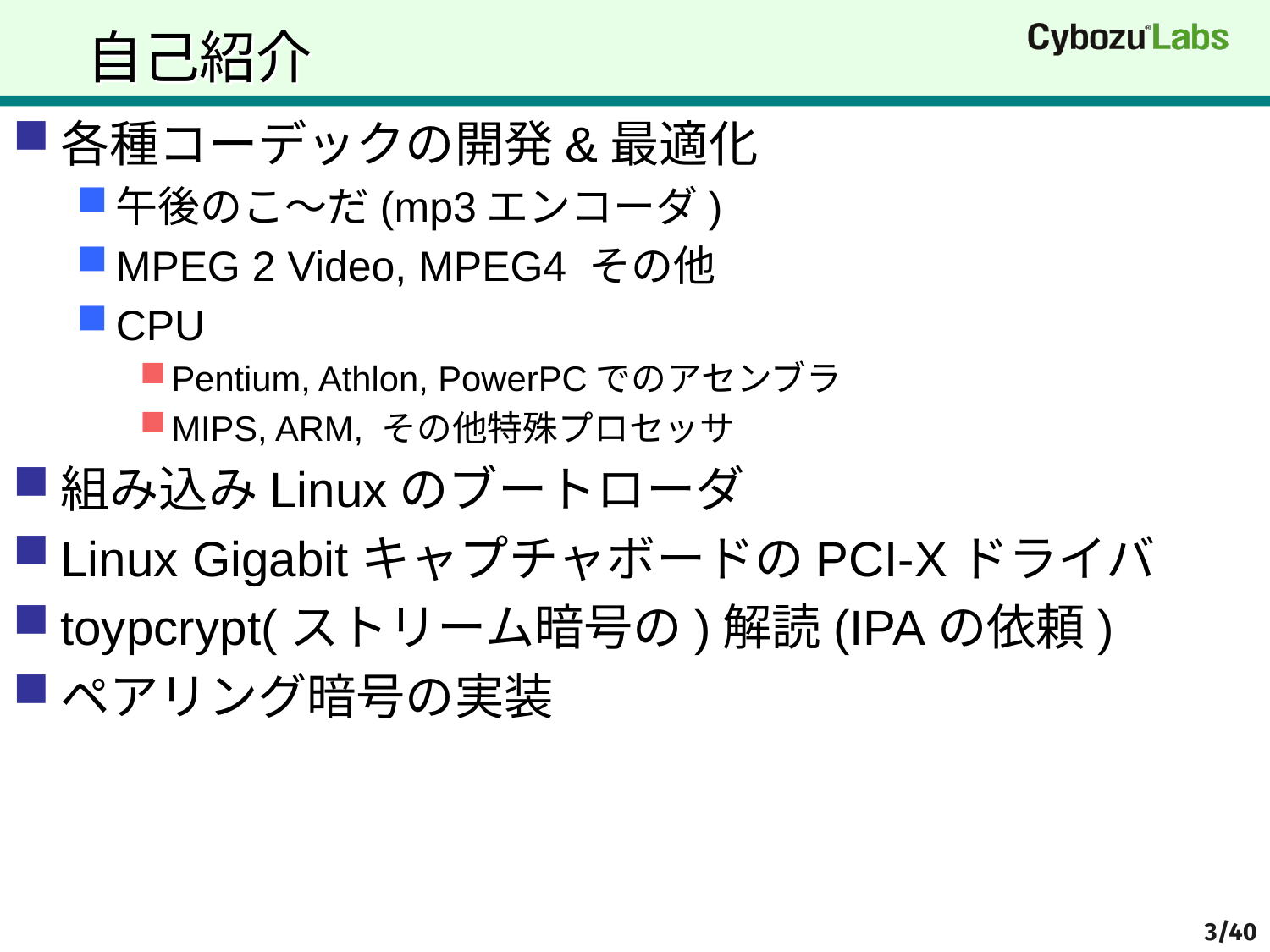

# 自己紹介
各種コーデックの開発&最適化
午後のこ～だ(mp3エンコーダ)
MPEG 2 Video, MPEG4 その他
CPU
Pentium, Athlon, PowerPCでのアセンブラ
MIPS, ARM, その他特殊プロセッサ
組み込みLinuxのブートローダ
Linux GigabitキャプチャボードのPCI-Xドライバ
toypcrypt(ストリーム暗号の)解読(IPAの依頼)
ペアリング暗号の実装

3/40